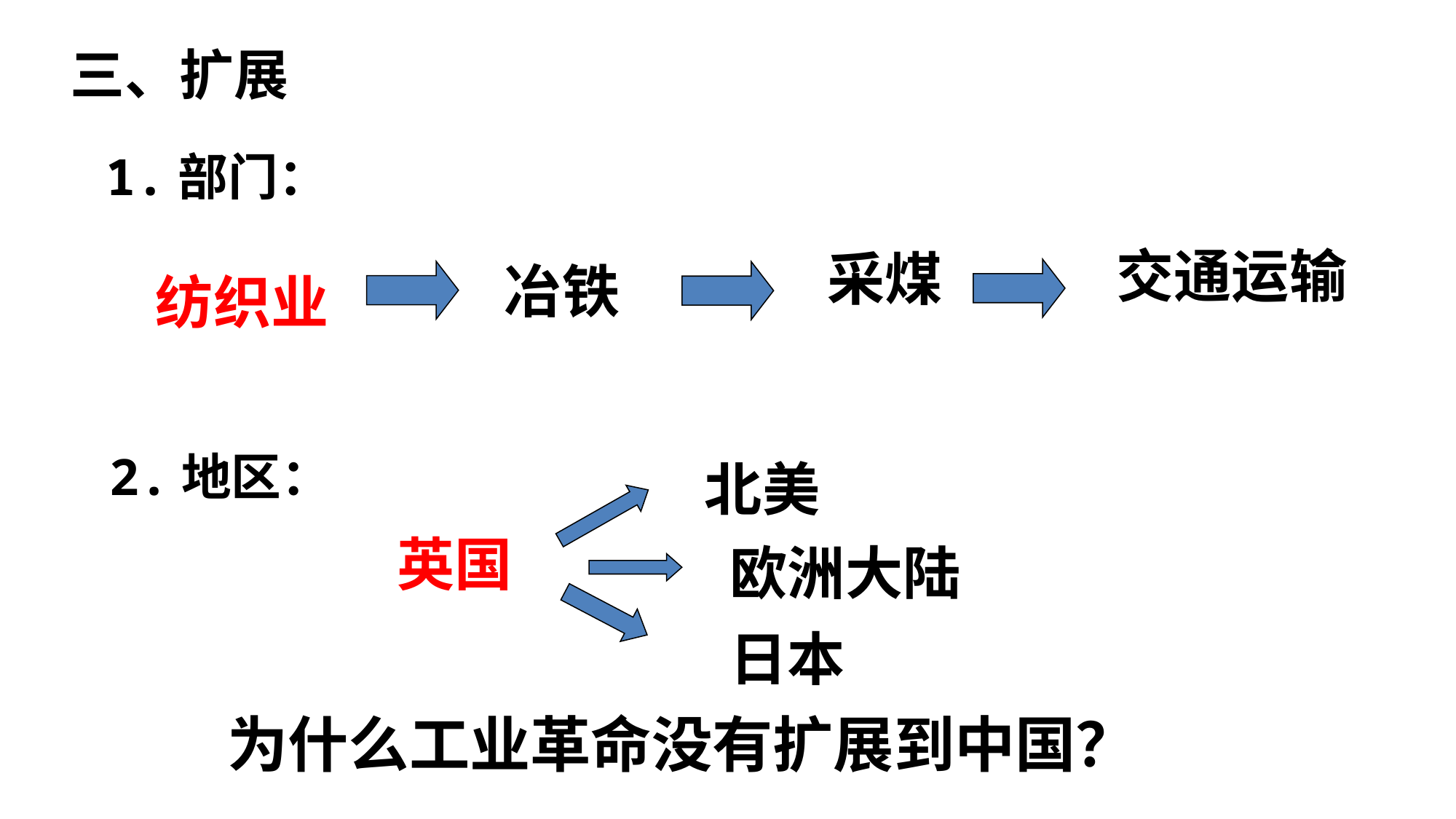

三、扩展
1.部门：
交通运输
采煤
冶铁
纺织业

2.地区：
北美

英国
欧洲大陆

日本
为什么工业革命没有扩展到中国？